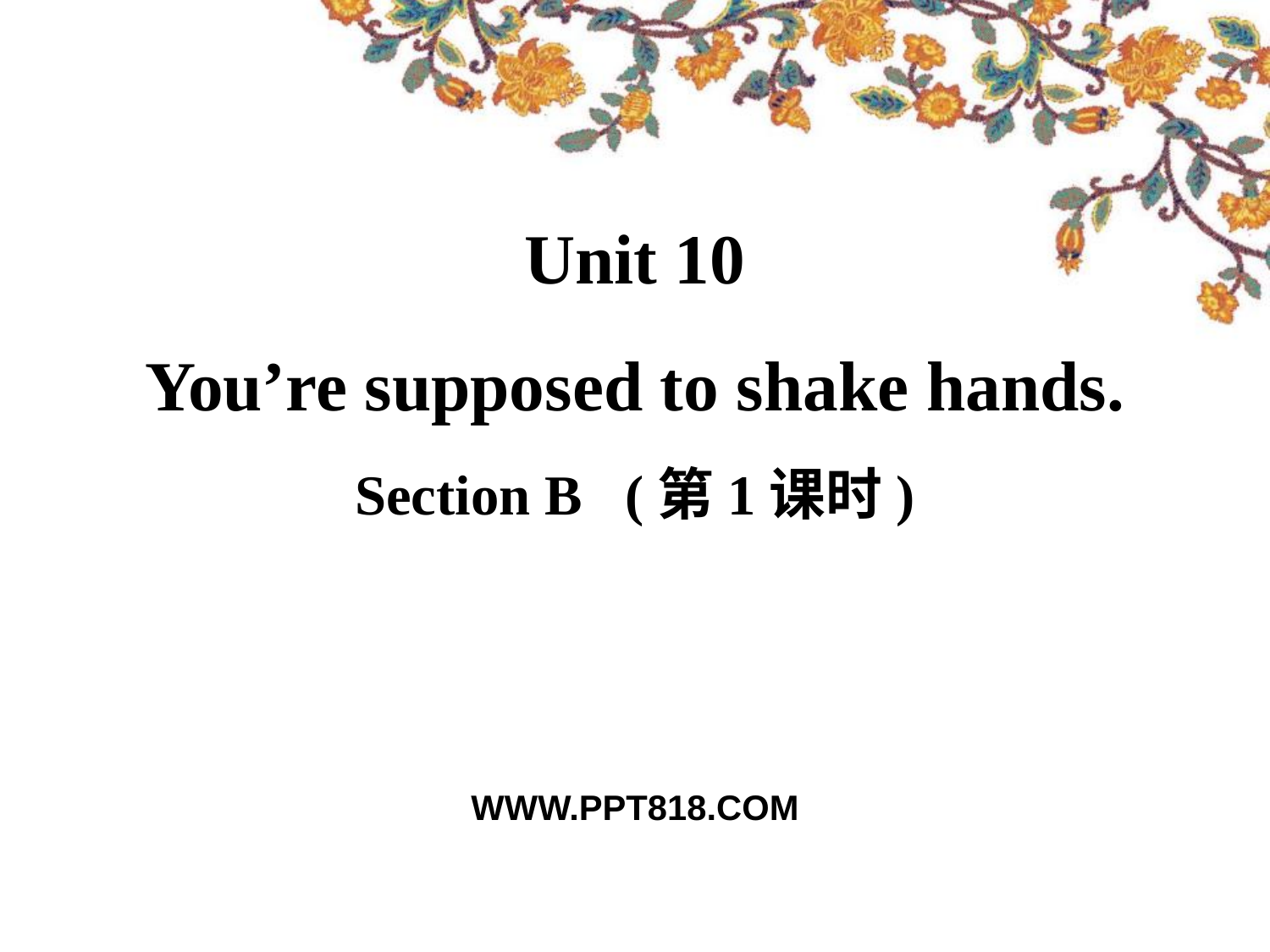

Unit 10
You’re supposed to shake hands.
Section B   (第1课时)
WWW.PPT818.COM